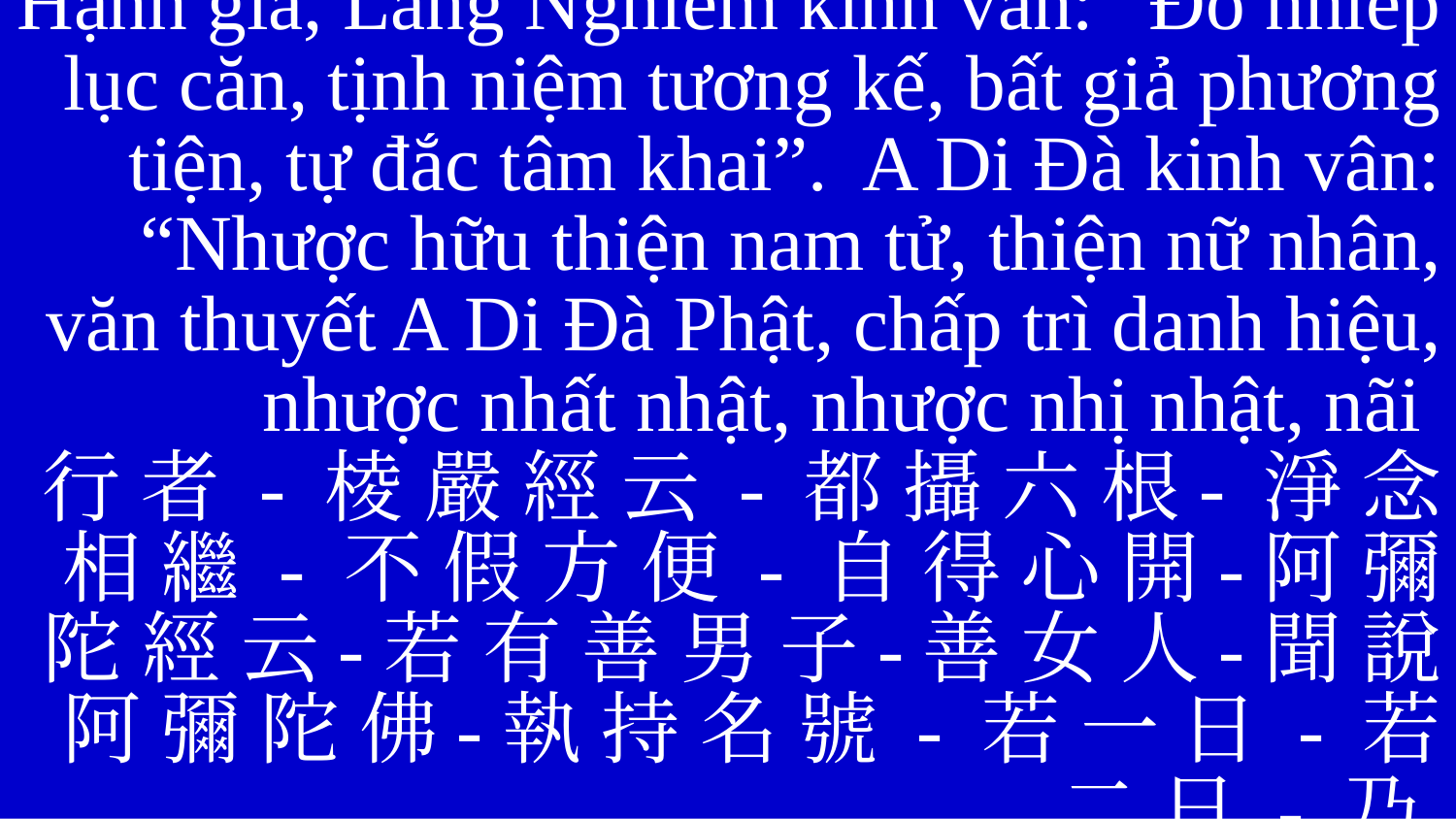

Hạnh giả, Lăng Nghiêm kinh vân: “Đô nhiếp lục căn, tịnh niệm tương kế, bất giả phương tiện, tự đắc tâm khai”.  A Di Đà kinh vân: “Nhược hữu thiện nam tử, thiện nữ nhân, văn thuyết A Di Đà Phật, chấp trì danh hiệu, nhược nhất nhật, nhược nhị nhật, nãi
行 者 - 棱 嚴 經 云 - 都 攝 六 根- 淨 念 相 繼 - 不 假 方 便 - 自 得 心 開-阿 彌 陀 經 云-若 有 善 男 子-善 女 人-聞 說 阿 彌 陀 佛-執 持 名 號 - 若 一 日 - 若 二 日 - 乃